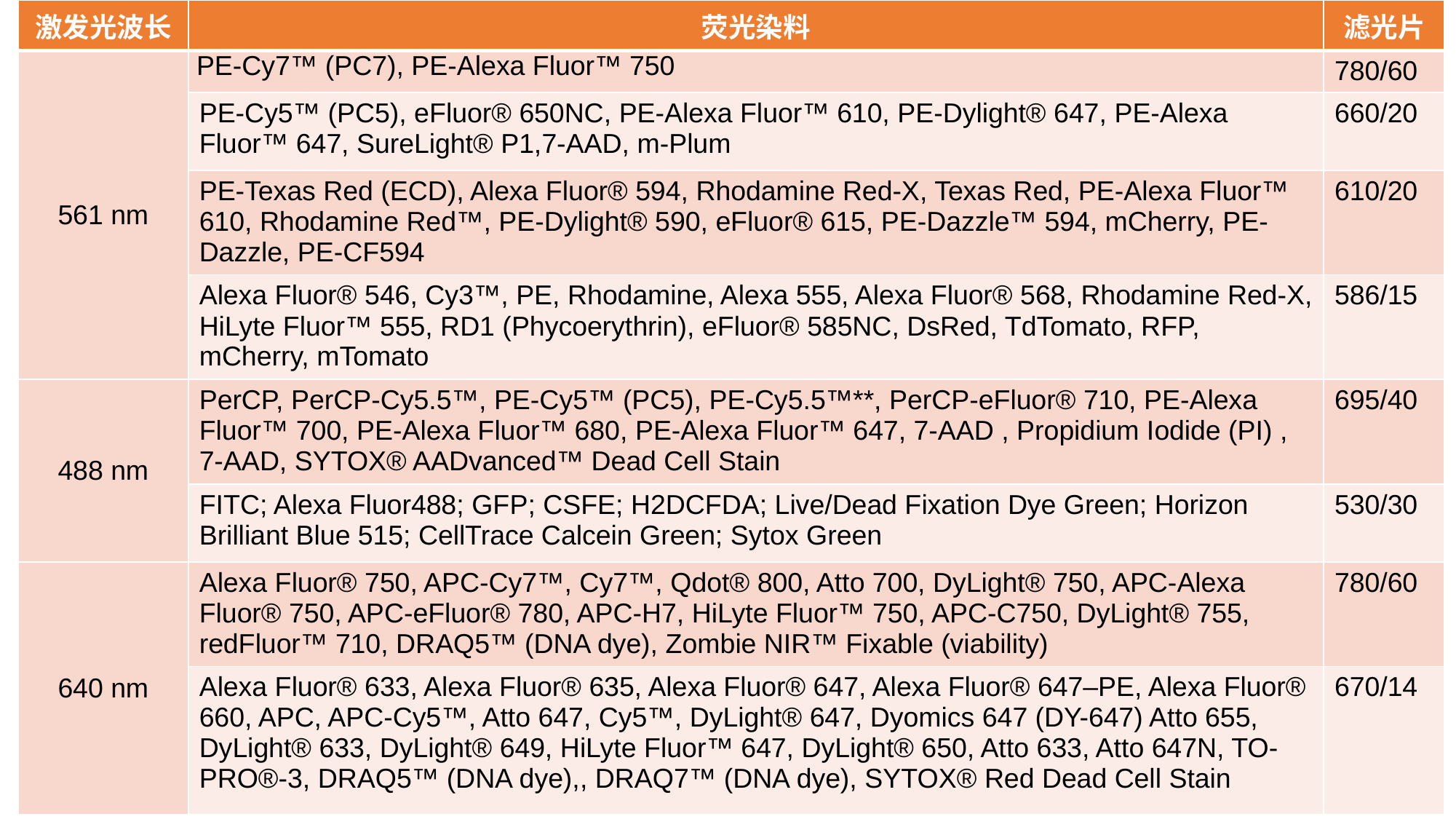

| 激发光波长 | 荧光染料 | 滤光片 |
| --- | --- | --- |
| 561 nm | PE-Cy7™ (PC7), PE-Alexa Fluor™ 750 | 780/60 |
|  | PE-Cy5™ (PC5), eFluor® 650NC, PE-Alexa Fluor™ 610, PE-Dylight® 647, PE-Alexa Fluor™ 647, SureLight® P1,7-AAD, m-Plum | 660/20 |
|  | PE-Texas Red (ECD), Alexa Fluor® 594, Rhodamine Red-X, Texas Red, PE-Alexa Fluor™ 610, Rhodamine Red™, PE-Dylight® 590, eFluor® 615, PE-Dazzle™ 594, mCherry, PE-Dazzle, PE-CF594 | 610/20 |
|  | Alexa Fluor® 546, Cy3™, PE, Rhodamine, Alexa 555, Alexa Fluor® 568, Rhodamine Red-X, HiLyte Fluor™ 555, RD1 (Phycoerythrin), eFluor® 585NC, DsRed, TdTomato, RFP, mCherry, mTomato | 586/15 |
| 488 nm | PerCP, PerCP-Cy5.5™, PE-Cy5™ (PC5), PE-Cy5.5™\*\*, PerCP-eFluor® 710, PE-Alexa Fluor™ 700, PE-Alexa Fluor™ 680, PE-Alexa Fluor™ 647, 7-AAD , Propidium Iodide (PI) , 7-AAD, SYTOX® AADvanced™ Dead Cell Stain | 695/40 |
|  | FITC; Alexa Fluor488; GFP; CSFE; H2DCFDA; Live/Dead Fixation Dye Green; Horizon Brilliant Blue 515; CellTrace Calcein Green; Sytox Green | 530/30 |
| 640 nm | Alexa Fluor® 750, APC-Cy7™, Cy7™, Qdot® 800, Atto 700, DyLight® 750, APC-Alexa Fluor® 750, APC-eFluor® 780, APC-H7, HiLyte Fluor™ 750, APC-C750, DyLight® 755, redFluor™ 710, DRAQ5™ (DNA dye), Zombie NIR™ Fixable (viability) | 780/60 |
|  | Alexa Fluor® 633, Alexa Fluor® 635, Alexa Fluor® 647, Alexa Fluor® 647–PE, Alexa Fluor® 660, APC, APC-Cy5™, Atto 647, Cy5™, DyLight® 647, Dyomics 647 (DY-647) Atto 655, DyLight® 633, DyLight® 649, HiLyte Fluor™ 647, DyLight® 650, Atto 633, Atto 647N, TO-PRO®-3, DRAQ5™ (DNA dye),, DRAQ7™ (DNA dye), SYTOX® Red Dead Cell Stain | 670/14 |